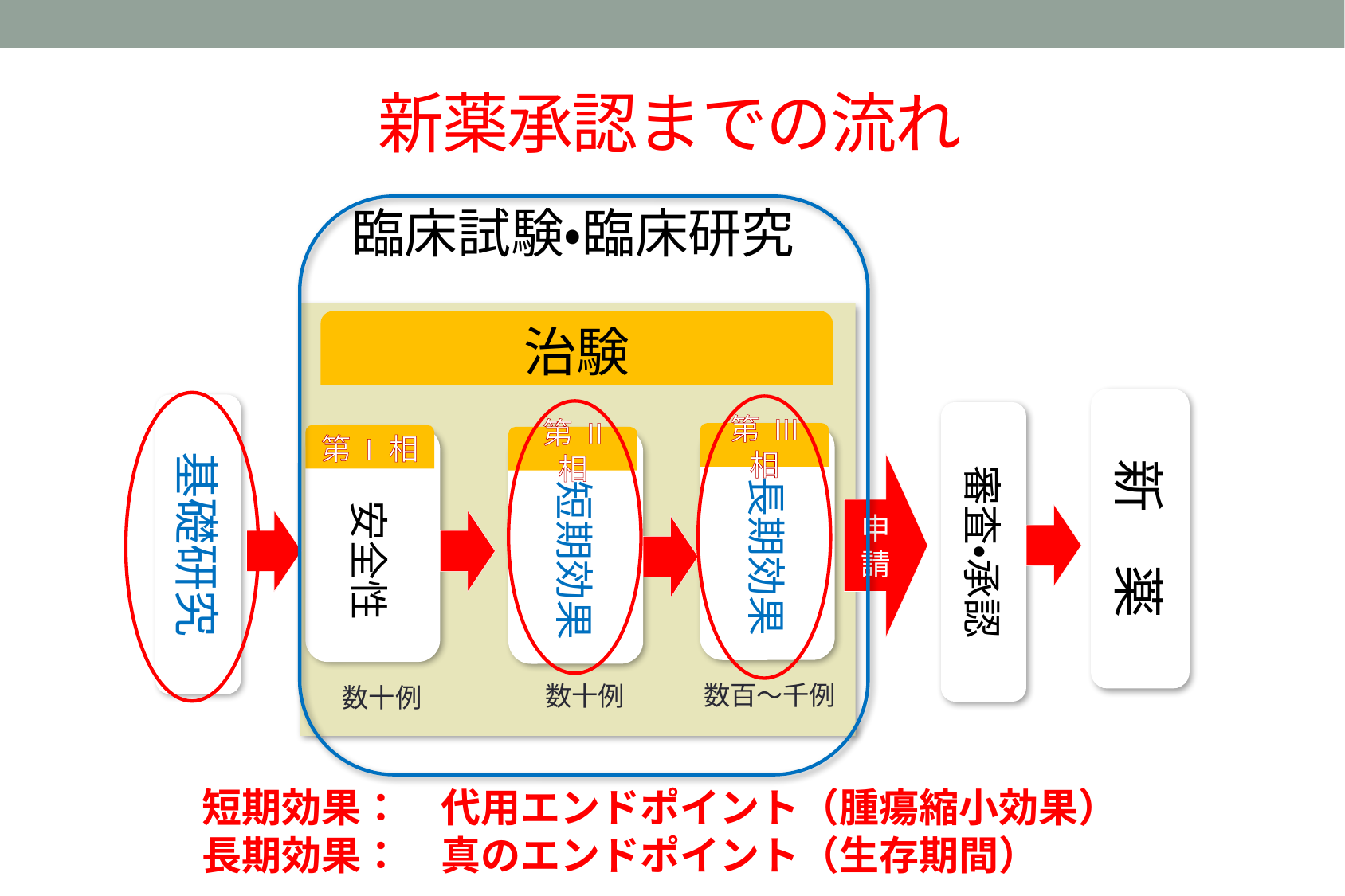

# 新薬承認までの流れ
臨床試験・臨床研究

治験
新　薬

基礎研究

審査・承認
第 III 相
  長期効果
第 I 相
  安全性
第 II 相
  短期効果
申請

数百～千例
数十例
数十例
短期効果：　代用エンドポイント（腫瘍縮小効果）
長期効果：　真のエンドポイント（生存期間）